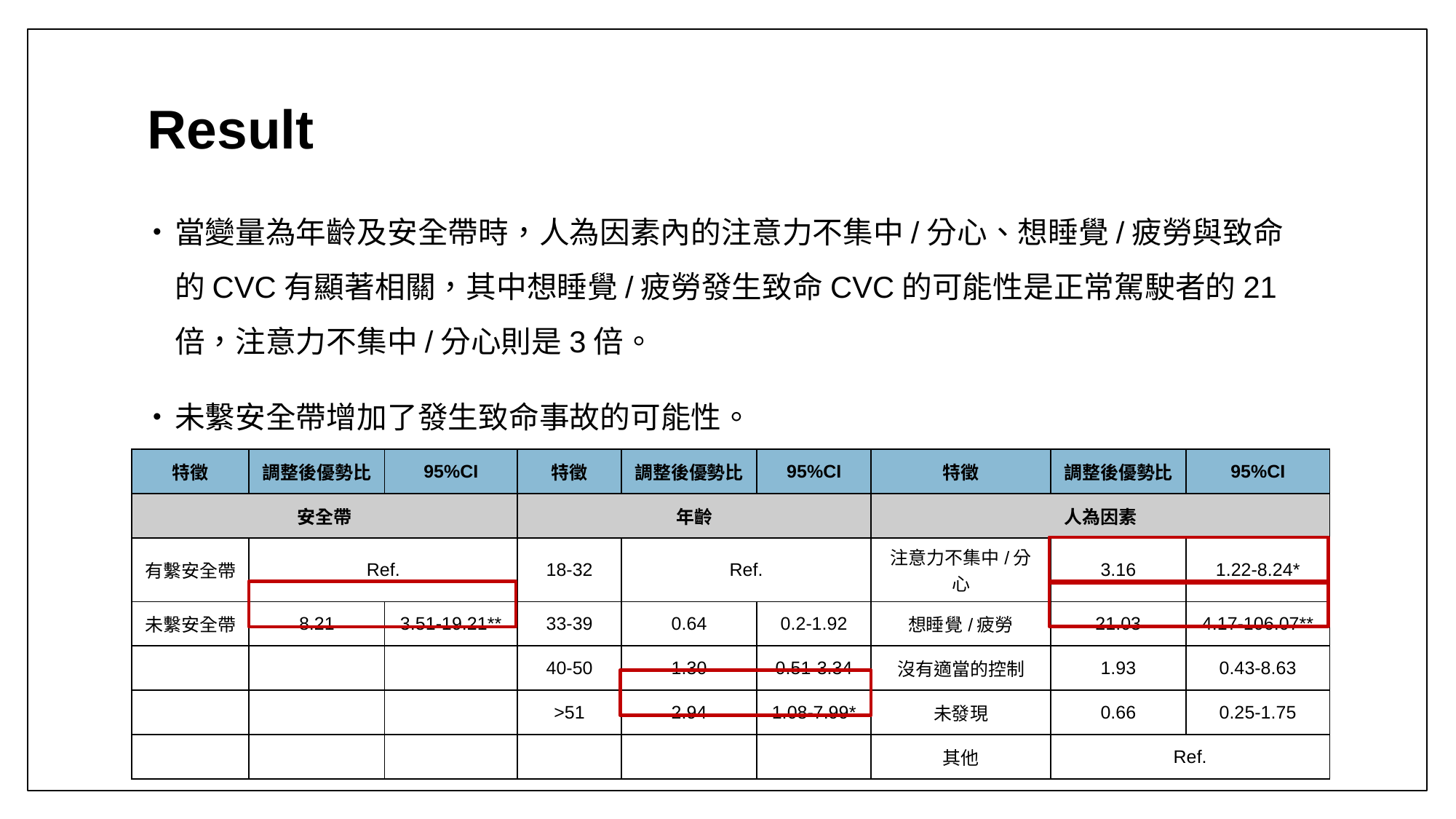

# Result
當變量為年齡及安全帶時，人為因素內的注意力不集中/分心、想睡覺/疲勞與致命的CVC有顯著相關，其中想睡覺/疲勞發生致命CVC的可能性是正常駕駛者的21倍，注意力不集中/分心則是3倍。
未繫安全帶增加了發生致命事故的可能性。
| 特徵 | 調整後優勢比 | 95%CI | 特徵 | 調整後優勢比 | 95%CI | 特徵 | 調整後優勢比 | 95%CI |
| --- | --- | --- | --- | --- | --- | --- | --- | --- |
| 安全帶 |  |  | 年齡 |  |  | 人為因素 |  |  |
| 有繫安全帶 | Ref. |  | 18-32 | Ref. |  | 注意力不集中/分心 | 3.16 | 1.22-8.24\* |
| 未繫安全帶 | 8.21 | 3.51-19.21\*\* | 33-39 | 0.64 | 0.2-1.92 | 想睡覺/疲勞 | 21.03 | 4.17-106.07\*\* |
|  |  |  | 40-50 | 1.30 | 0.51-3.34 | 沒有適當的控制 | 1.93 | 0.43-8.63 |
|  |  |  | >51 | 2.94 | 1.08-7.99\* | 未發現 | 0.66 | 0.25-1.75 |
|  |  |  |  |  |  | 其他 | Ref. |  |